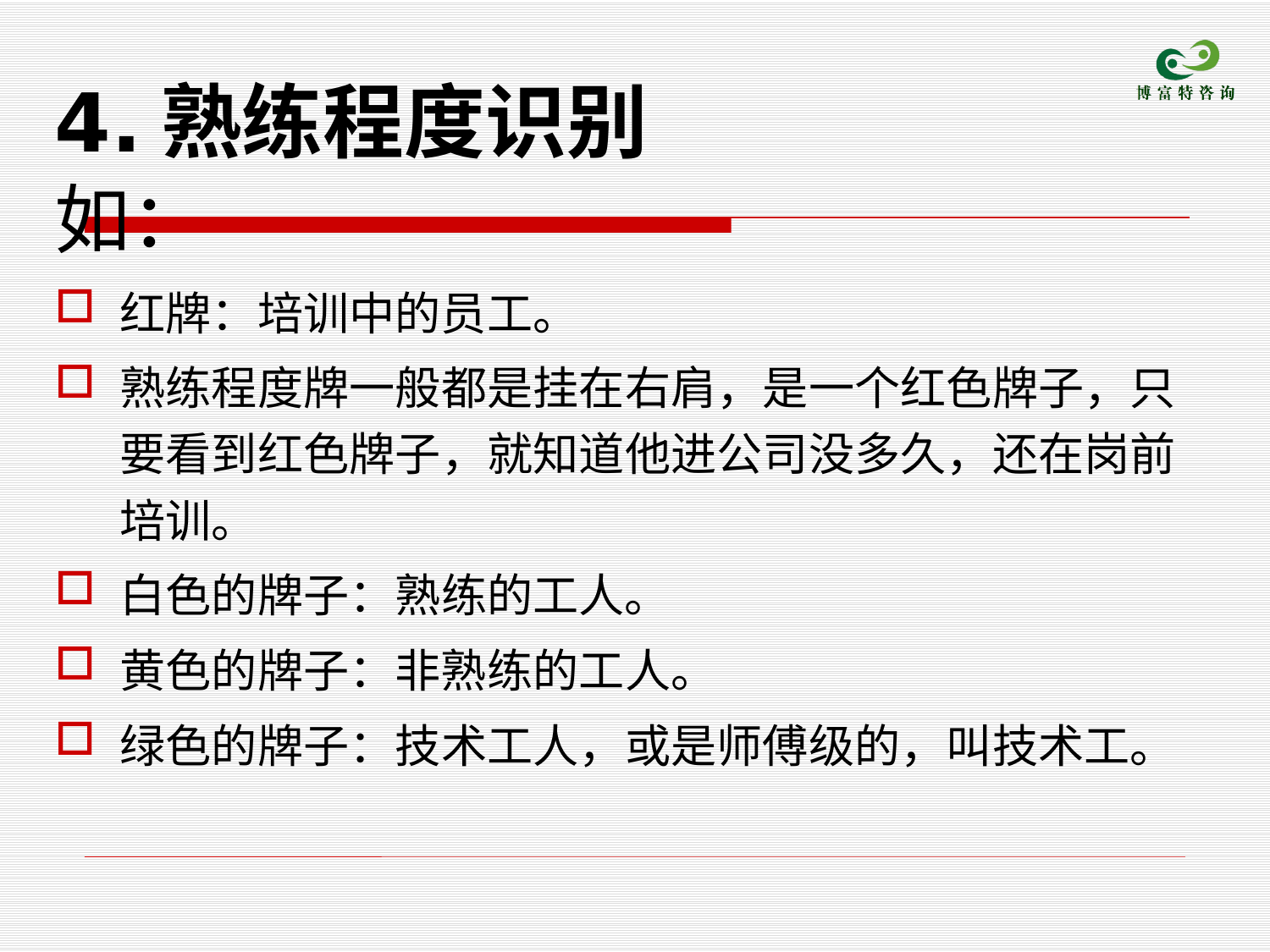

# 4.熟练程度识别
如：
红牌：培训中的员工。
熟练程度牌一般都是挂在右肩，是一个红色牌子，只要看到红色牌子，就知道他进公司没多久，还在岗前培训。
白色的牌子：熟练的工人。
黄色的牌子：非熟练的工人。
绿色的牌子：技术工人，或是师傅级的，叫技术工。
510